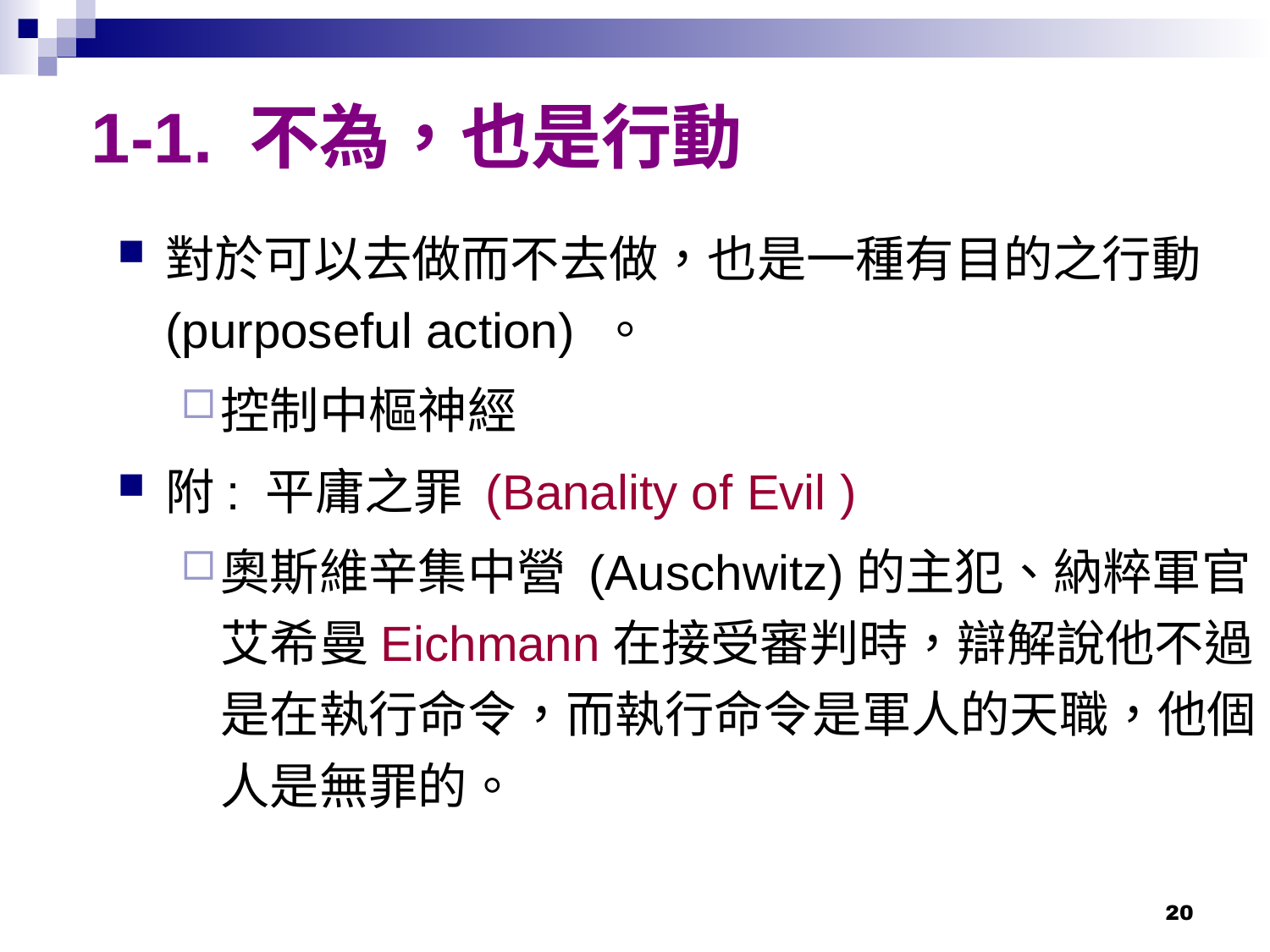

# 1-1. 不為，也是行動
對於可以去做而不去做，也是一種有目的之行動 (purposeful action) 。
控制中樞神經
附: 平庸之罪 (Banality of Evil )
奧斯維辛集中營 (Auschwitz)的主犯、納粹軍官艾希曼Eichmann在接受審判時，辯解說他不過是在執行命令，而執行命令是軍人的天職，他個人是無罪的。
20